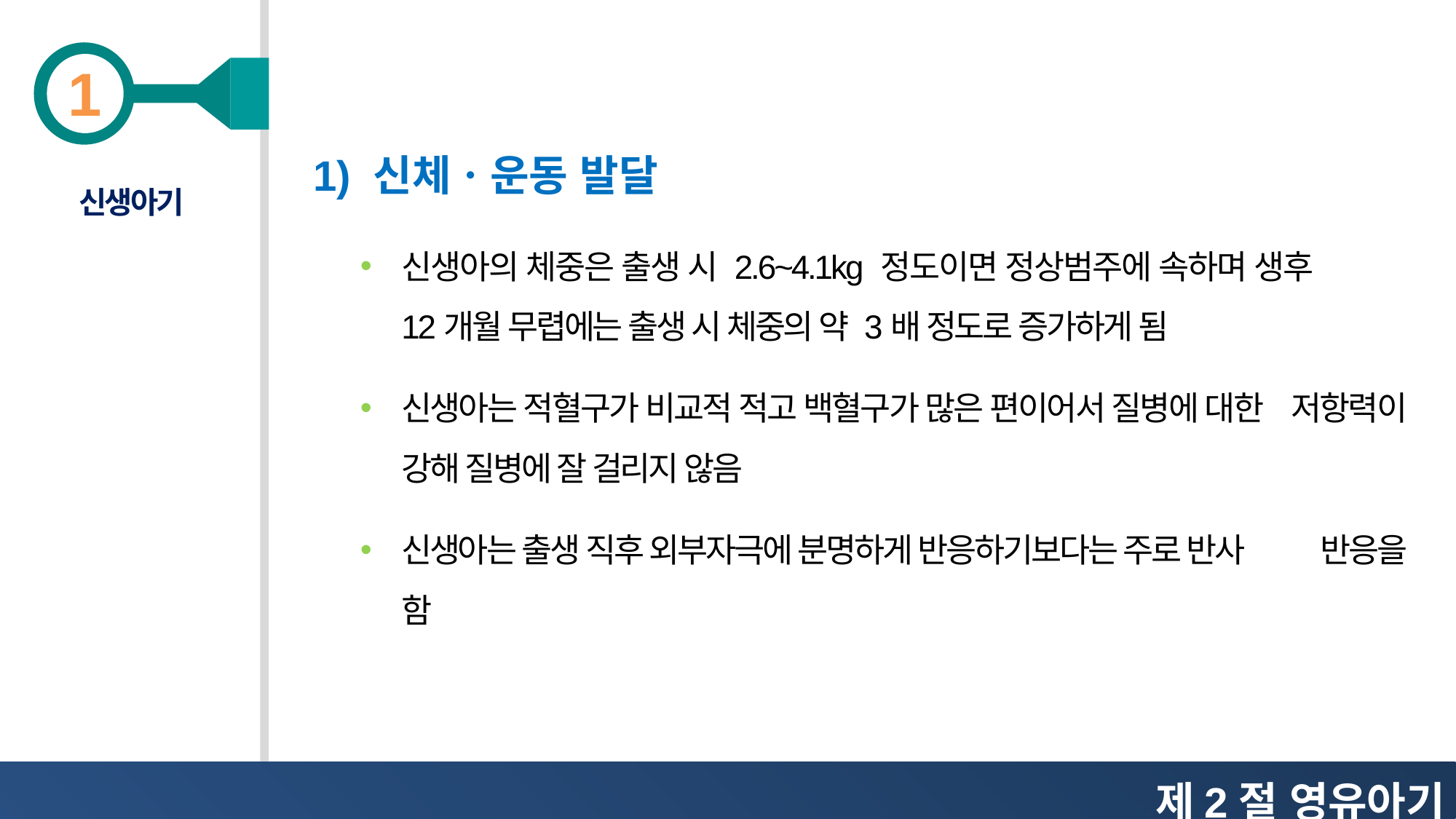

1) 신체ㆍ운동 발달
신생아기
신생아의 체중은 출생 시 2.6~4.1kg 정도이면 정상범주에 속하며 생후             12개월 무렵에는 출생 시 체중의 약 3배 정도로 증가하게 됨

신생아는 적혈구가 비교적 적고 백혈구가 많은 편이어서 질병에 대한    저항력이 강해 질병에 잘 걸리지 않음

신생아는 출생 직후 외부자극에 분명하게 반응하기보다는 주로 반사           반응을 함
제2절 영유아기